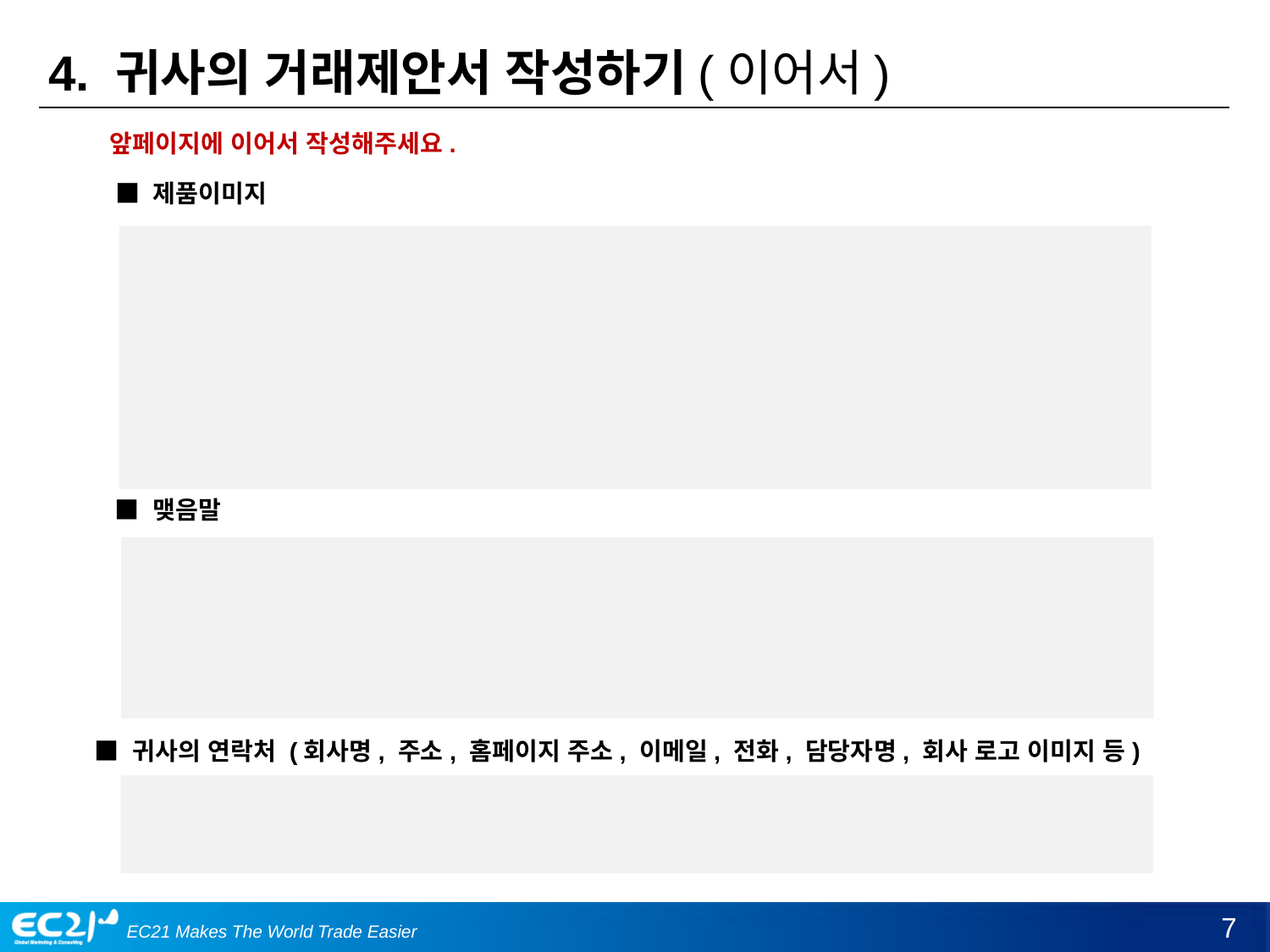

4. 귀사의 거래제안서 작성하기(이어서)
앞페이지에 이어서 작성해주세요.
■ 제품이미지

■ 맺음말

■ 귀사의 연락처 (회사명, 주소, 홈페이지 주소, 이메일, 전화, 담당자명, 회사 로고 이미지 등)